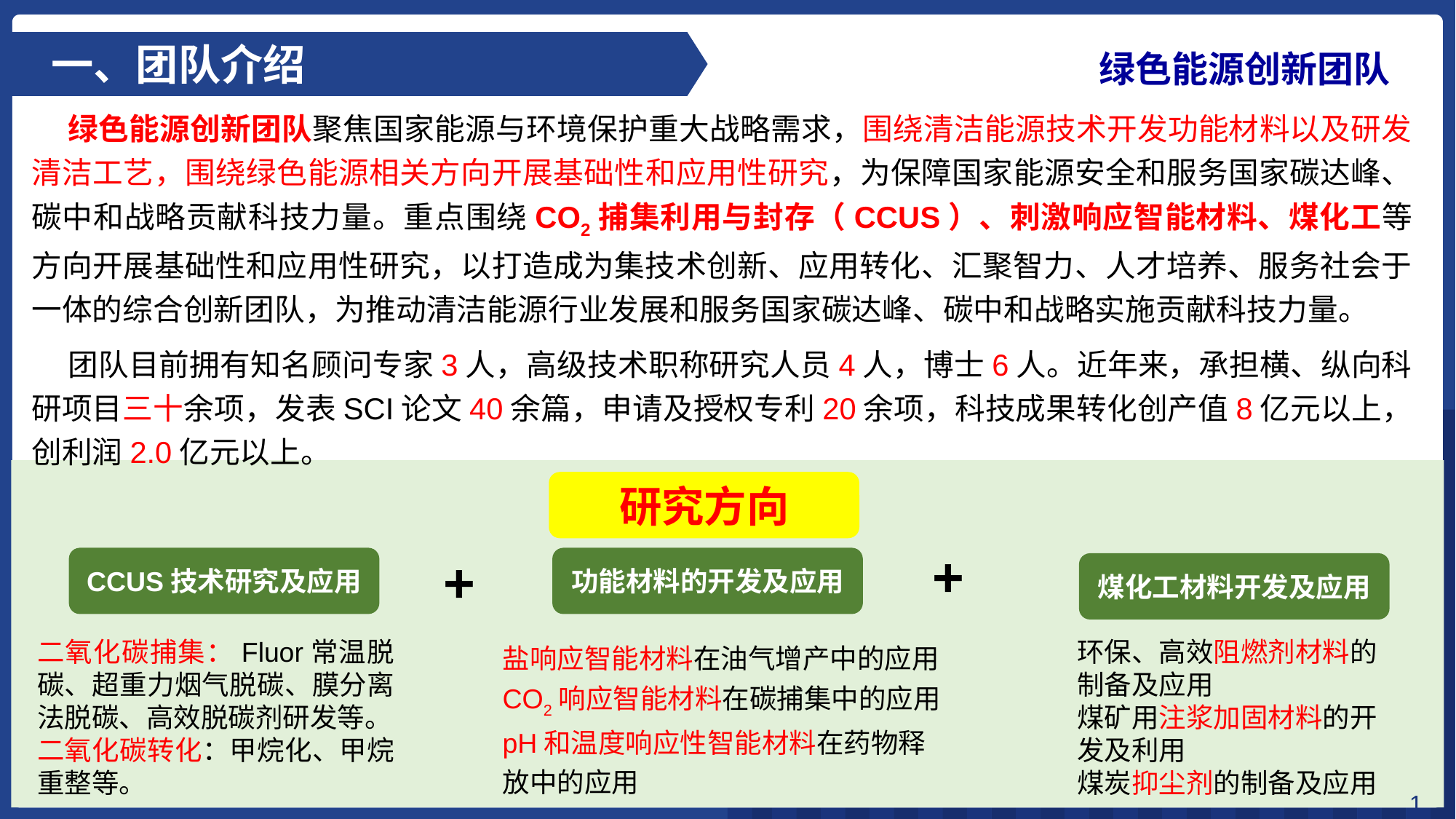

一、团队介绍
绿色能源创新团队
绿色能源创新团队聚焦国家能源与环境保护重大战略需求，围绕清洁能源技术开发功能材料以及研发清洁工艺，围绕绿色能源相关方向开展基础性和应用性研究，为保障国家能源安全和服务国家碳达峰、碳中和战略贡献科技力量。重点围绕CO2捕集利用与封存（CCUS）、刺激响应智能材料、煤化工等方向开展基础性和应用性研究，以打造成为集技术创新、应用转化、汇聚智力、人才培养、服务社会于一体的综合创新团队，为推动清洁能源行业发展和服务国家碳达峰、碳中和战略实施贡献科技力量。
团队目前拥有知名顾问专家3人，高级技术职称研究人员4人，博士6人。近年来，承担横、纵向科研项目三十余项，发表SCI论文40余篇，申请及授权专利20余项，科技成果转化创产值8亿元以上，创利润2.0亿元以上。

研究方向
+
+
CCUS技术研究及应用
功能材料的开发及应用
煤化工材料开发及应用
二氧化碳捕集：Fluor常温脱碳、超重力烟气脱碳、膜分离法脱碳、高效脱碳剂研发等。
二氧化碳转化：甲烷化、甲烷重整等。
盐响应智能材料在油气增产中的应用
CO2响应智能材料在碳捕集中的应用
pH和温度响应性智能材料在药物释放中的应用
环保、高效阻燃剂材料的制备及应用
煤矿用注浆加固材料的开发及利用
煤炭抑尘剂的制备及应用
1